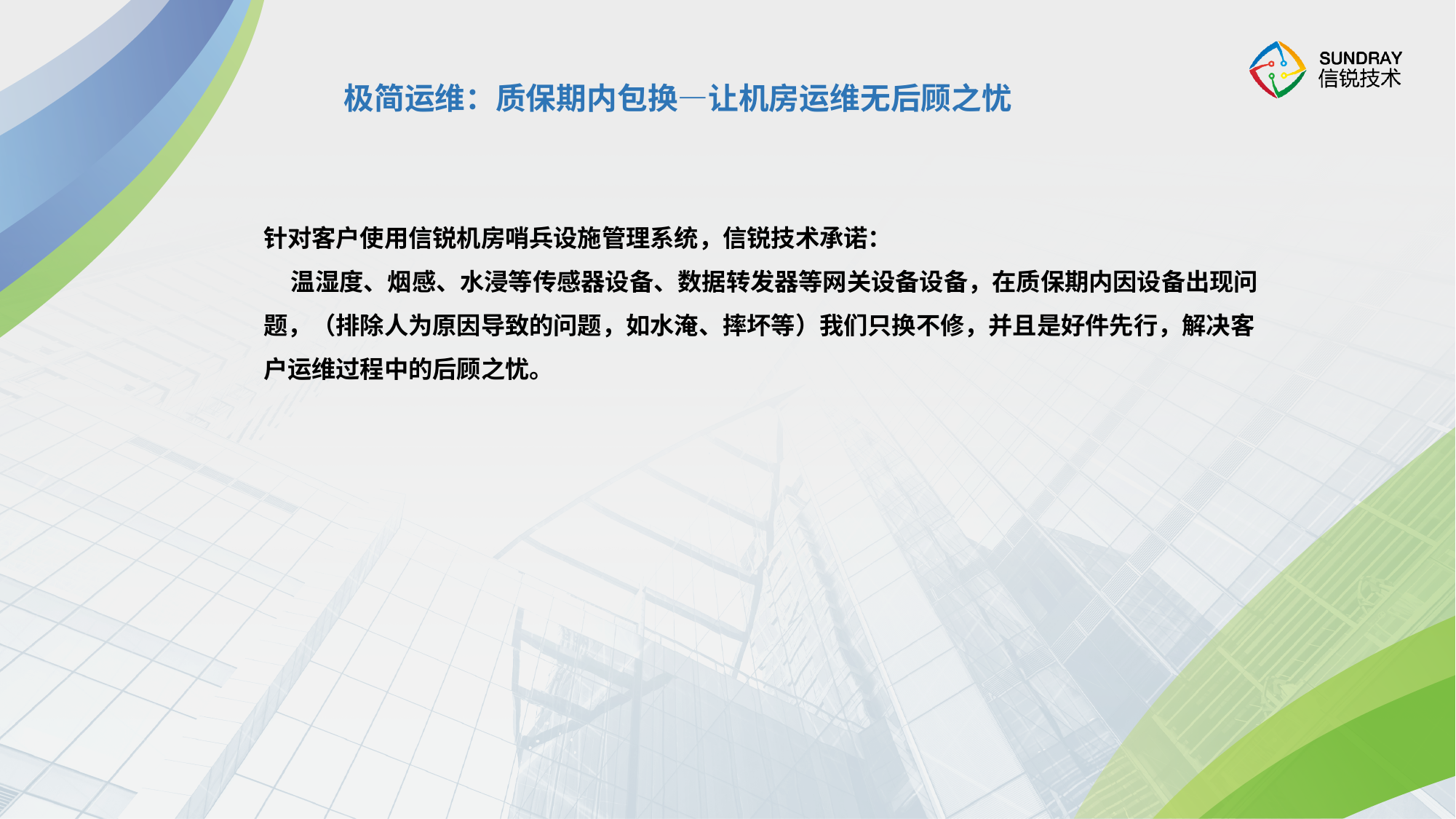

极简运维：质保期内包换—让机房运维无后顾之忧
针对客户使用信锐机房哨兵设施管理系统，信锐技术承诺：
    温湿度、烟感、水浸等传感器设备、数据转发器等网关设备设备，在质保期内因设备出现问题，（排除人为原因导致的问题，如水淹、摔坏等）我们只换不修，并且是好件先行，解决客户运维过程中的后顾之忧。